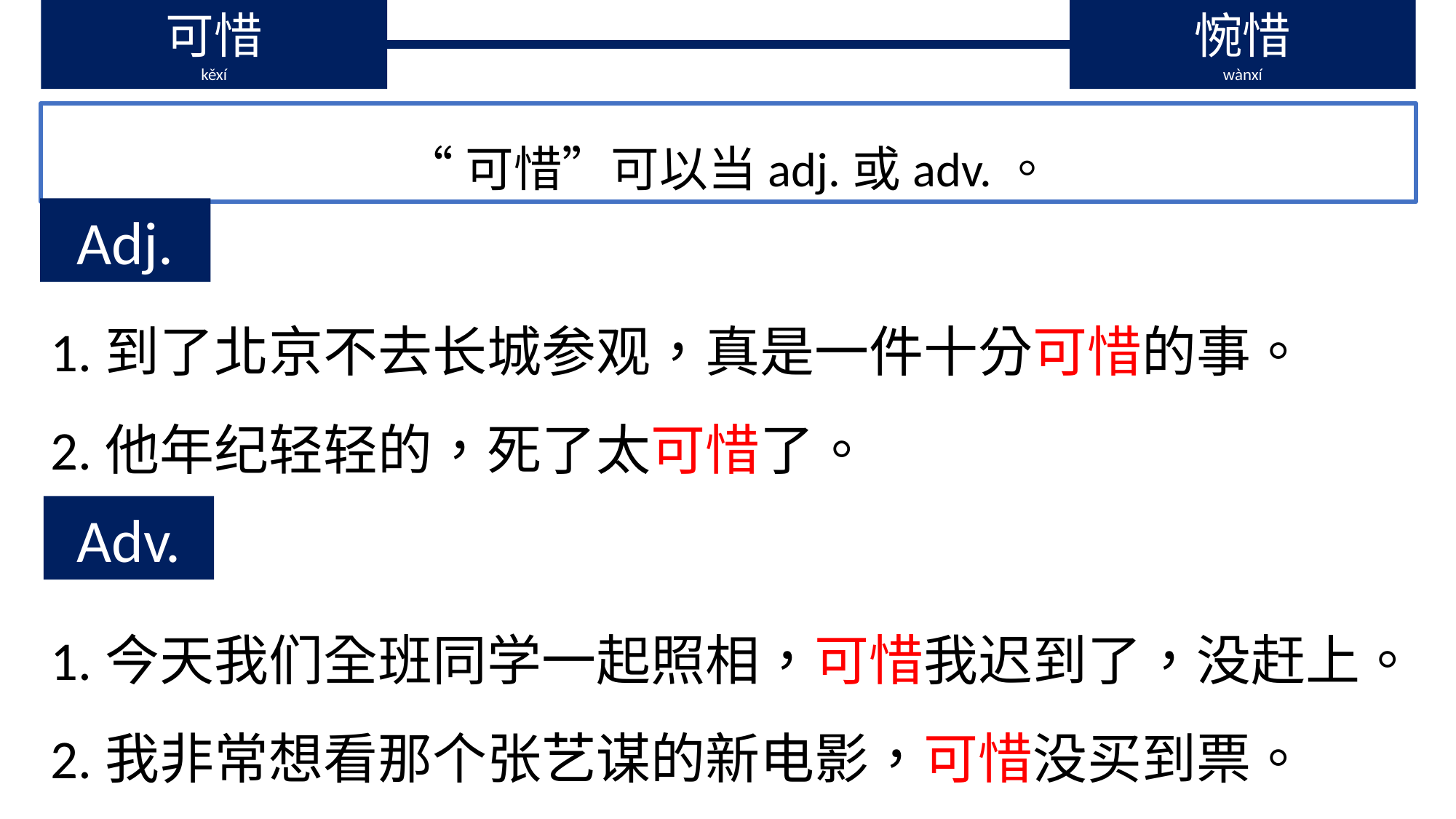

可惜
kěxí
惋惜
wànxí
“可惜”可以当adj.或adv.。
Adj.
1.到了北京不去长城参观，真是一件十分可惜的事。
2.他年纪轻轻的，死了太可惜了。
Adv.
1.今天我们全班同学一起照相，可惜我迟到了，没赶上。
2.我非常想看那个张艺谋的新电影，可惜没买到票。